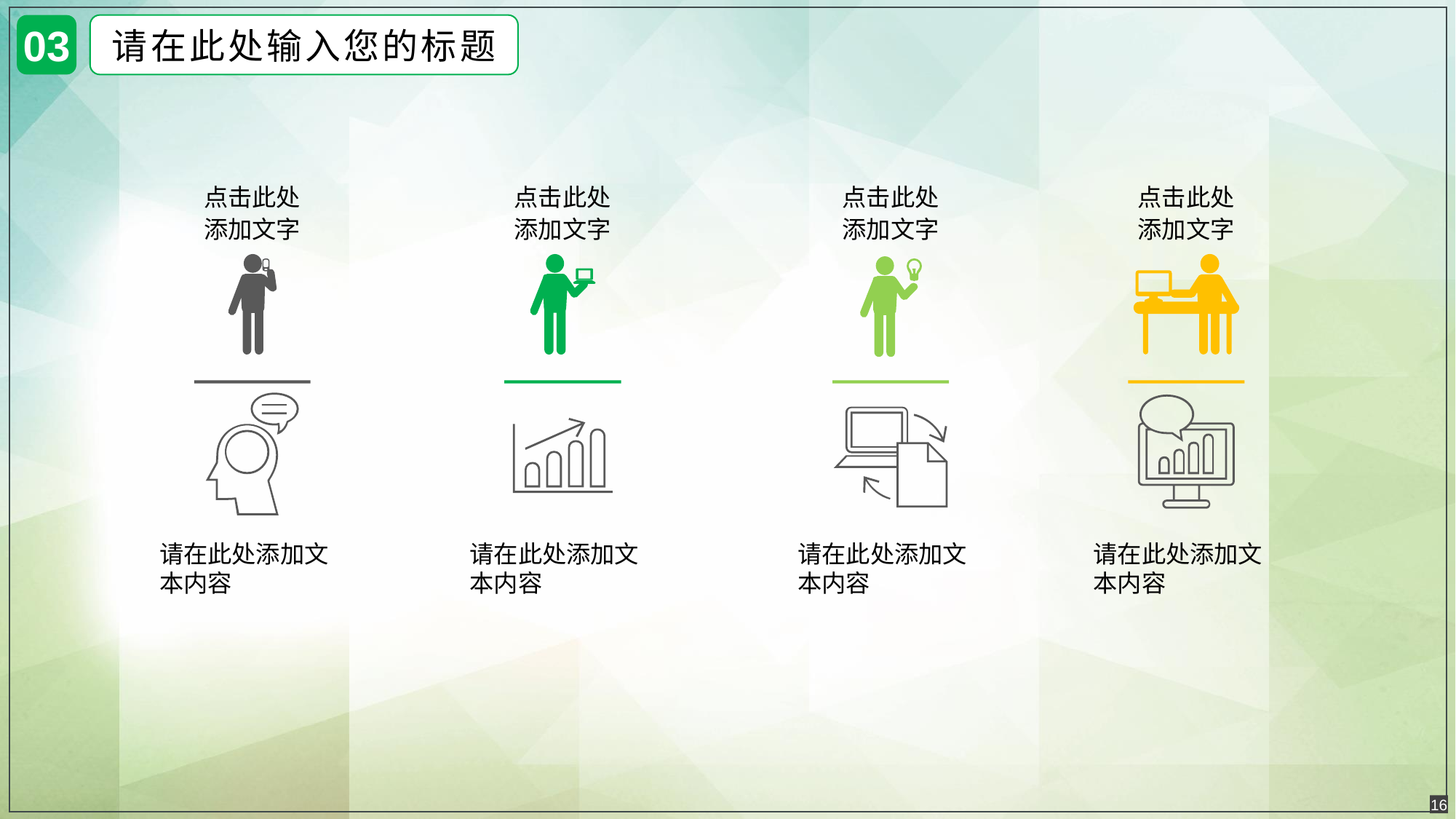

03
请在此处输入您的标题
点击此处添加文字
点击此处添加文字
点击此处添加文字
点击此处添加文字

请在此处添加文本内容
请在此处添加文本内容
请在此处添加文本内容
请在此处添加文本内容
16